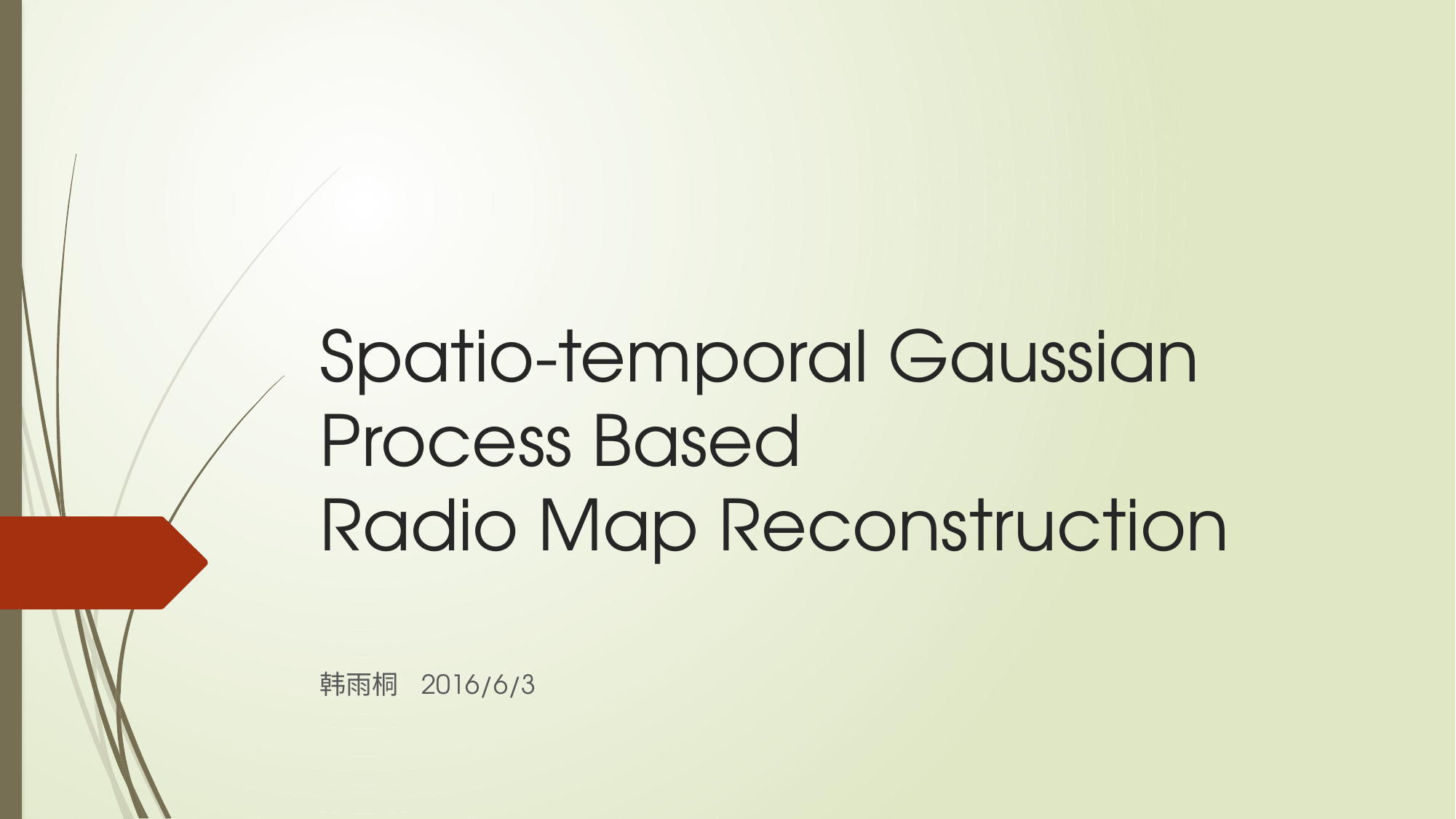

# Spatio-temporal Gaussian Process Based Radio Map Reconstruction

韩雨桐   2016/6/3